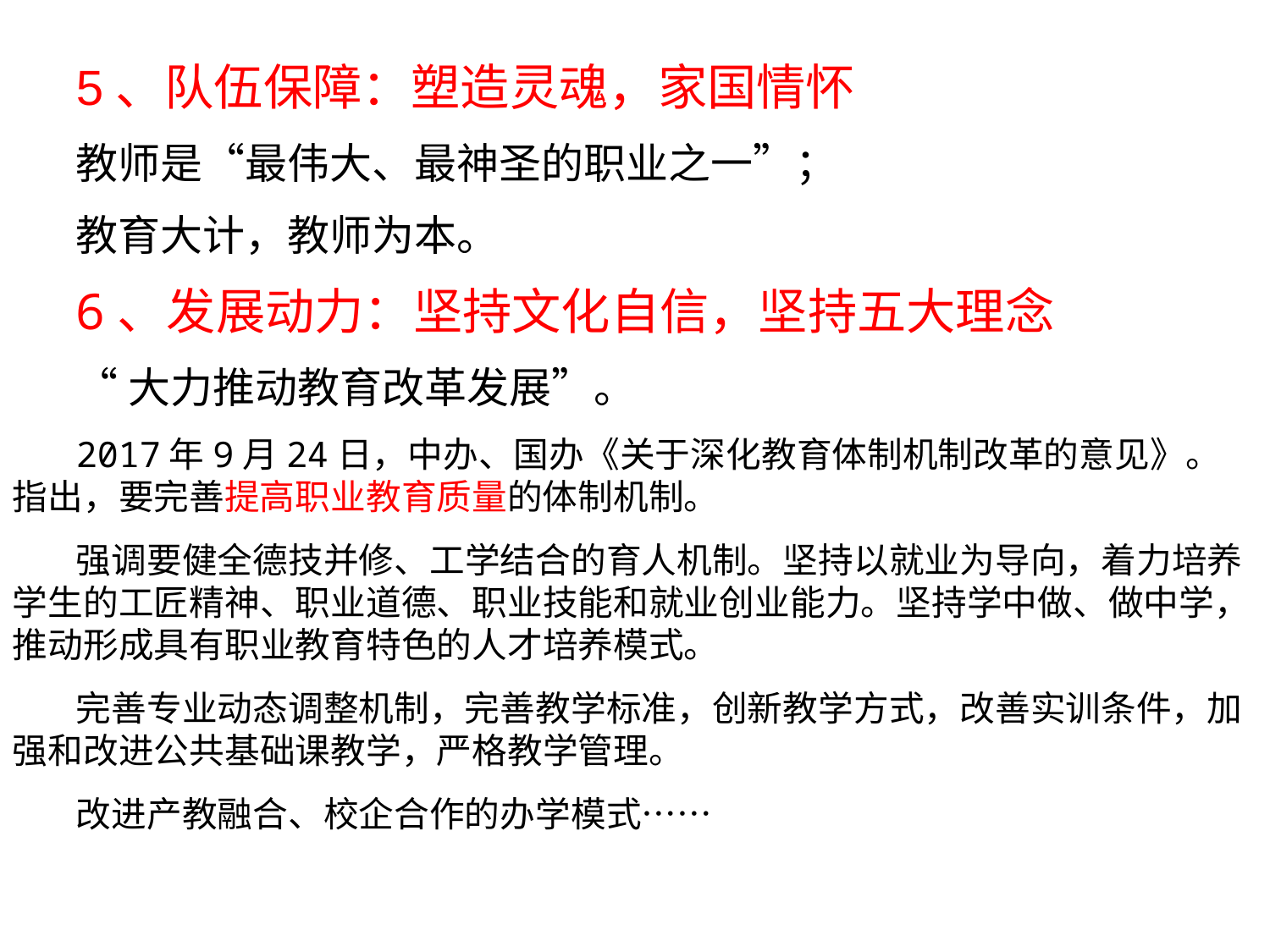

5、队伍保障：塑造灵魂，家国情怀
教师是“最伟大、最神圣的职业之一”；
教育大计，教师为本。
6、发展动力：坚持文化自信，坚持五大理念
“大力推动教育改革发展”。
2017年9月24日，中办、国办《关于深化教育体制机制改革的意见》。 指出，要完善提高职业教育质量的体制机制。
强调要健全德技并修、工学结合的育人机制。坚持以就业为导向，着力培养学生的工匠精神、职业道德、职业技能和就业创业能力。坚持学中做、做中学，推动形成具有职业教育特色的人才培养模式。
完善专业动态调整机制，完善教学标准，创新教学方式，改善实训条件，加强和改进公共基础课教学，严格教学管理。
改进产教融合、校企合作的办学模式……